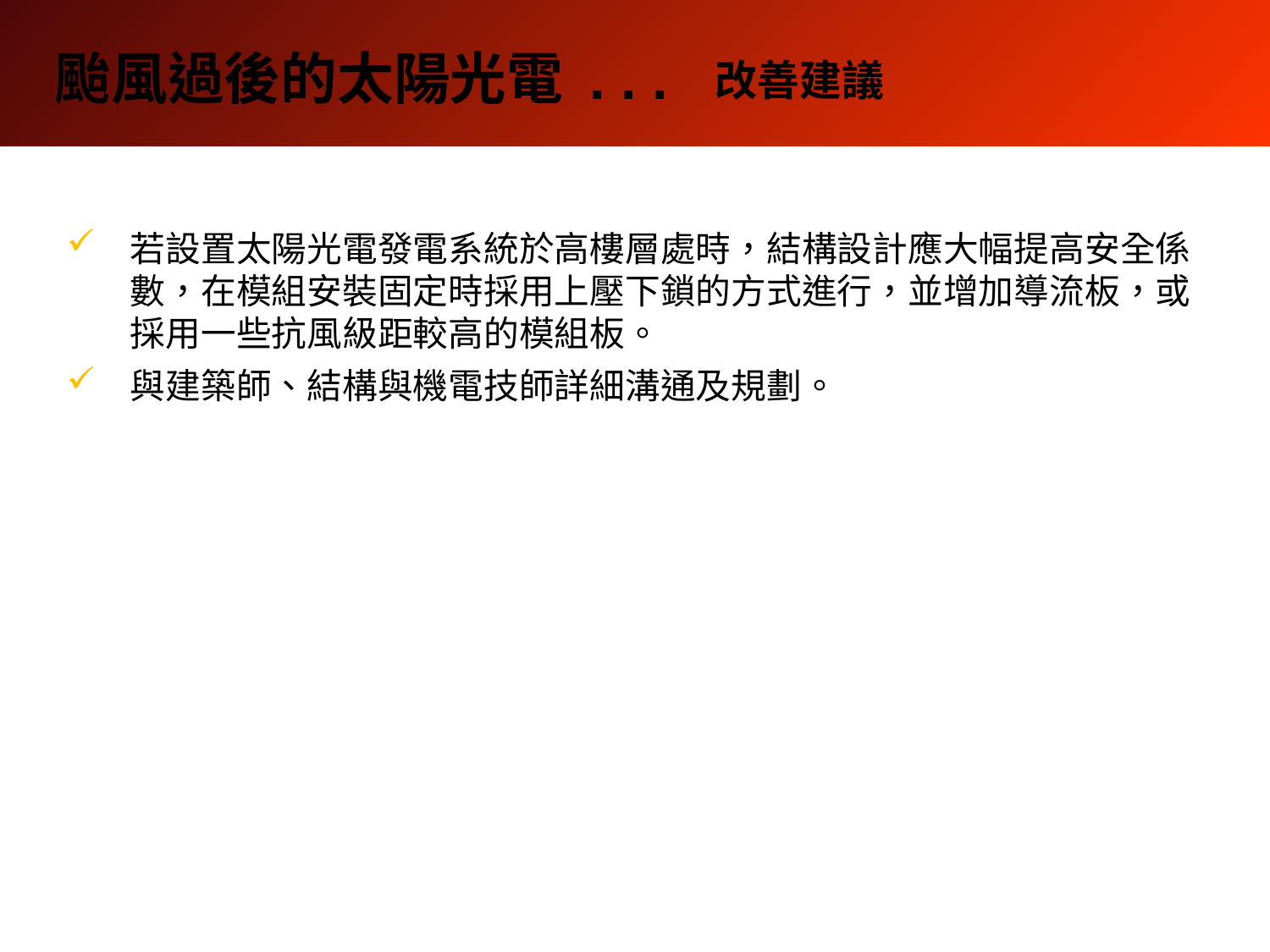

改善建議
颱風過後的太陽光電 . . .
若設置太陽光電發電系統於高樓層處時，結構設計應大幅提高安全係數，在模組安裝固定時採用上壓下鎖的方式進行，並增加導流板，或採用一些抗風級距較高的模組板。
與建築師、結構與機電技師詳細溝通及規劃。